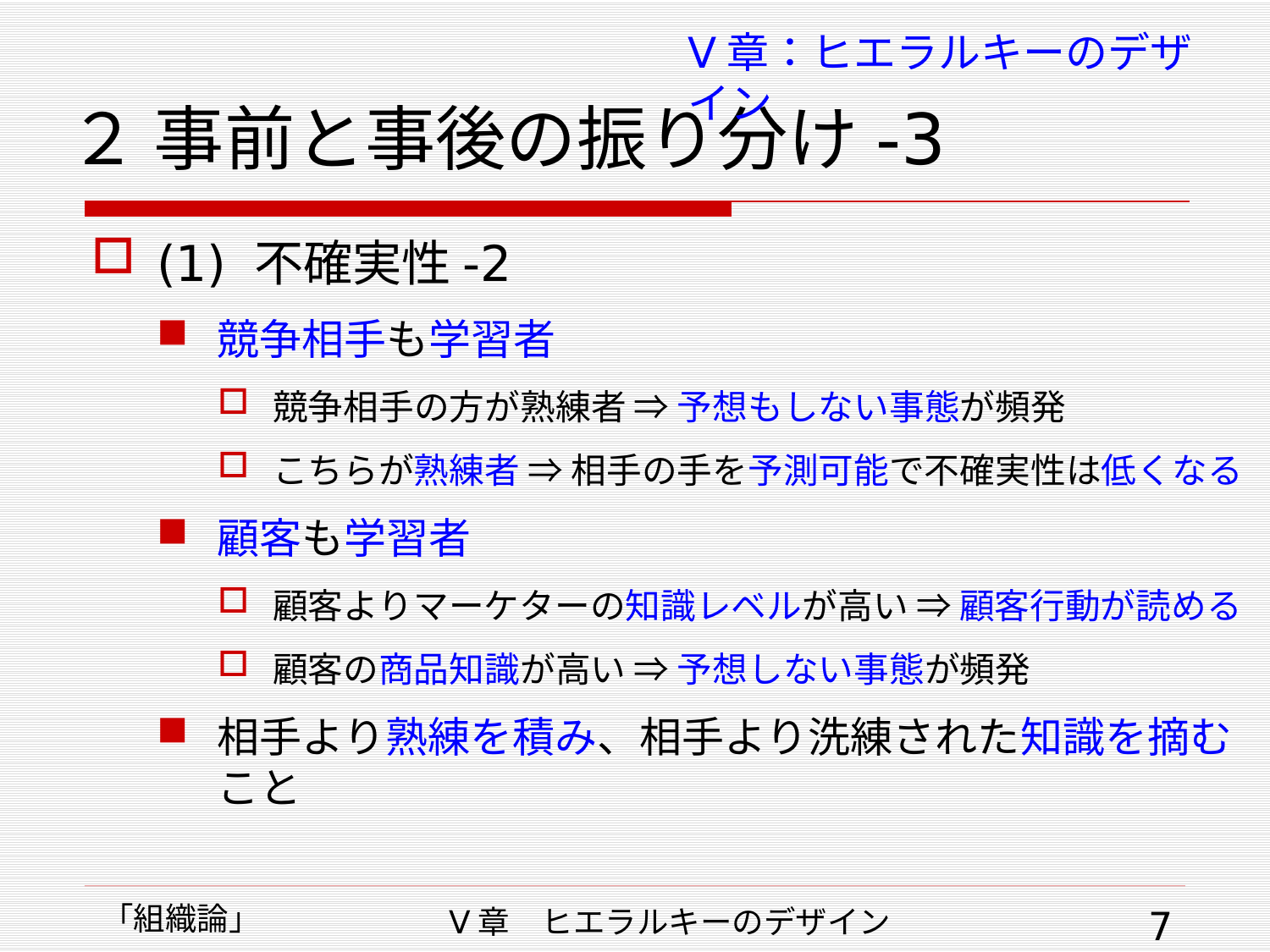

# ２ 事前と事後の振り分け-3
V章：ヒエラルキーのデザイン
(1) 不確実性-2
競争相手も学習者
競争相手の方が熟練者 ⇒ 予想もしない事態が頻発
こちらが熟練者 ⇒ 相手の手を予測可能で不確実性は低くなる
顧客も学習者
顧客よりマーケターの知識レベルが高い ⇒ 顧客行動が読める
顧客の商品知識が高い ⇒ 予想しない事態が頻発
相手より熟練を積み、相手より洗練された知識を摘むこと
「組織論」
V章　ヒエラルキーのデザイン
7